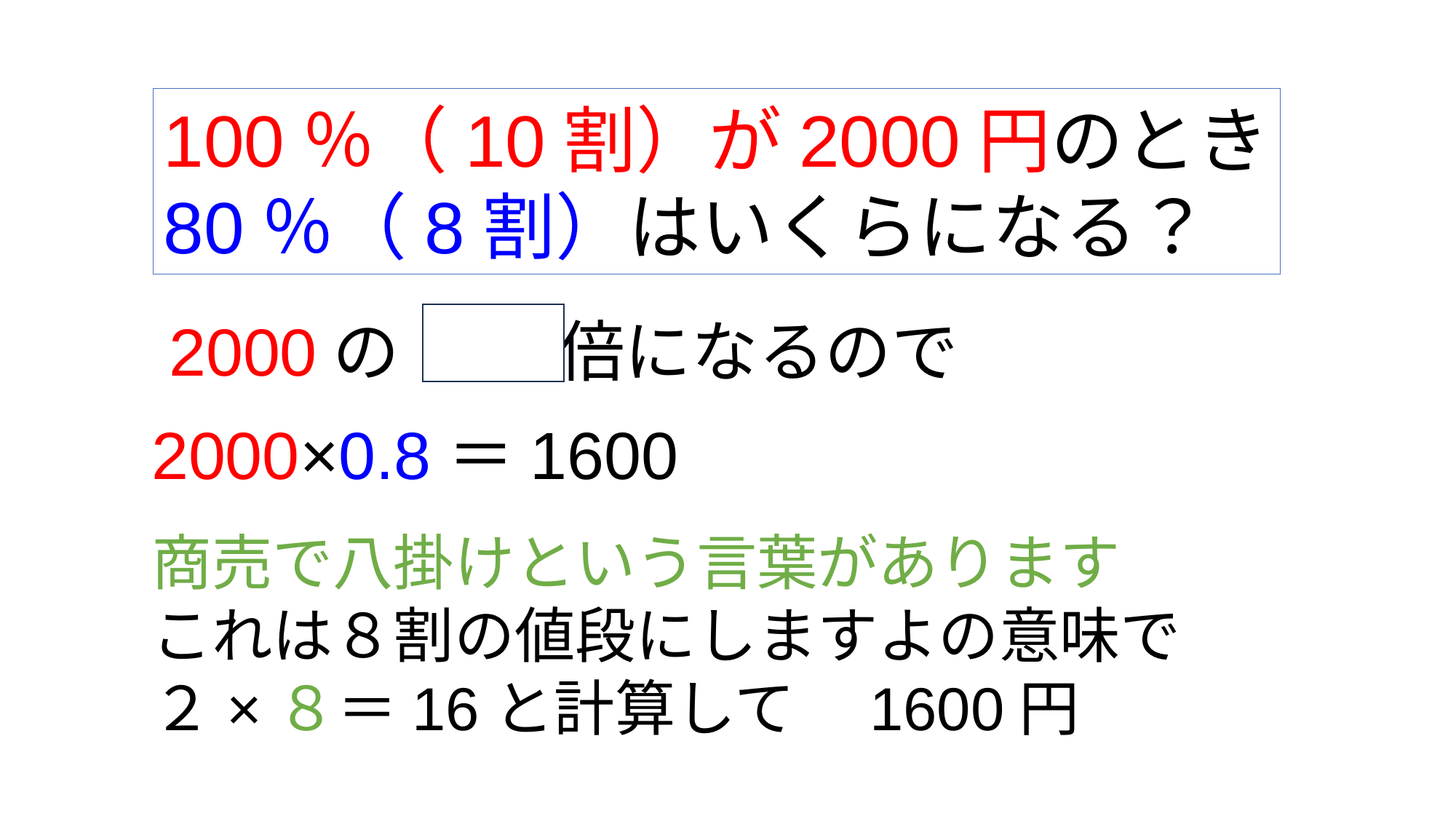

100％（10割）が2000円のとき
80％（8割）はいくらになる？
2000の 0.8 倍になるので

2000×0.8＝1600
商売で八掛けという言葉があります
これは８割の値段にしますよの意味で
２×８＝16と計算して　1600円